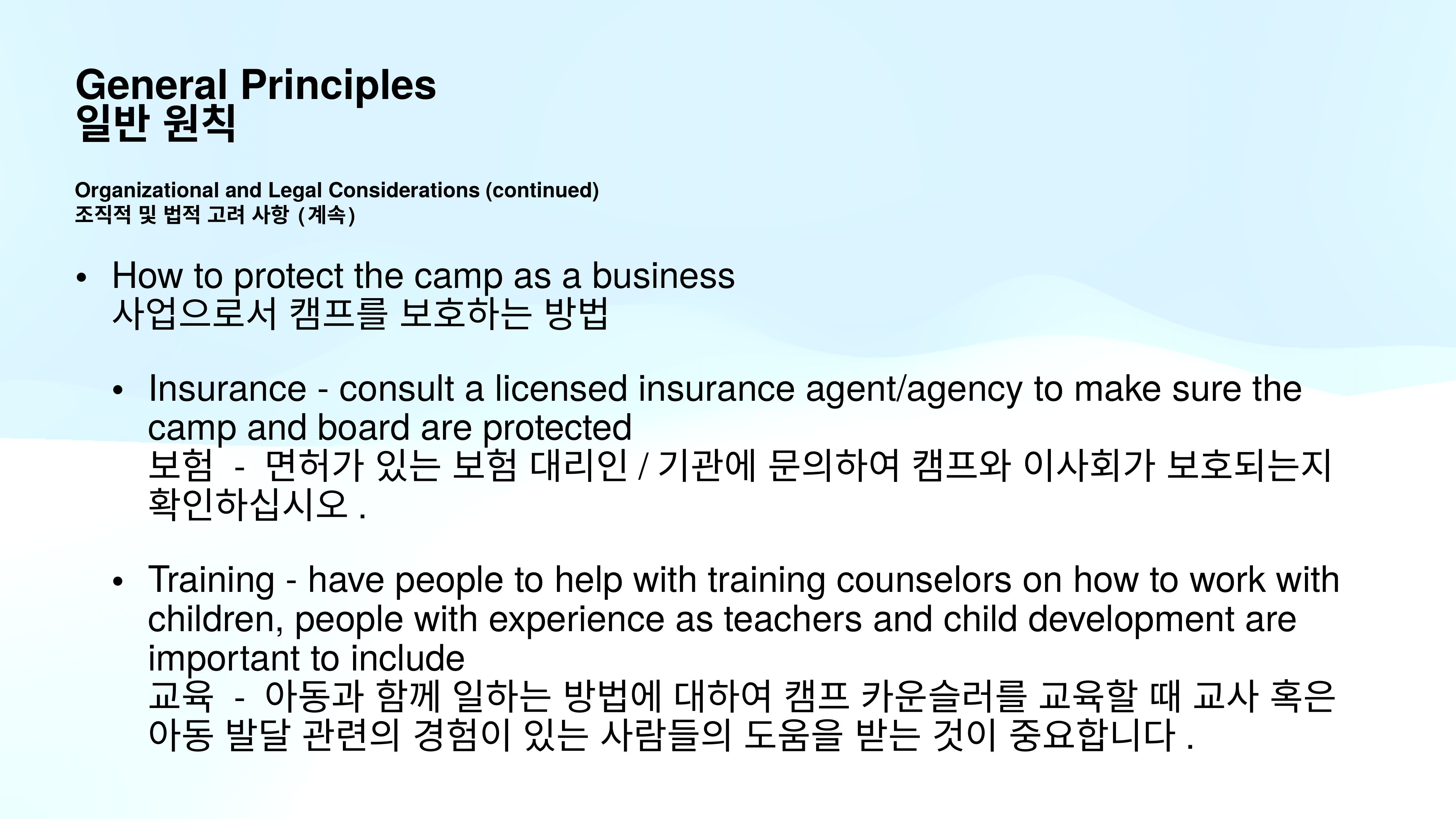

# General Principles 일반 원칙
Organizational and Legal Considerations (continued)
조직적 및 법적 고려 사항 (계속)
How to protect the camp as a business
사업으로서 캠프를 보호하는 방법
Insurance - consult a licensed insurance agent/agency to make sure the camp and board are protected
보험 - 면허가 있는 보험 대리인/기관에 문의하여 캠프와 이사회가 보호되는지 확인하십시오.
Training - have people to help with training counselors on how to work with children, people with experience as teachers and child development are important to include
교육 - 아동과 함께 일하는 방법에 대하여 캠프 카운슬러를 교육할 때 교사 혹은 아동 발달 관련의 경험이 있는 사람들의 도움을 받는 것이 중요합니다.